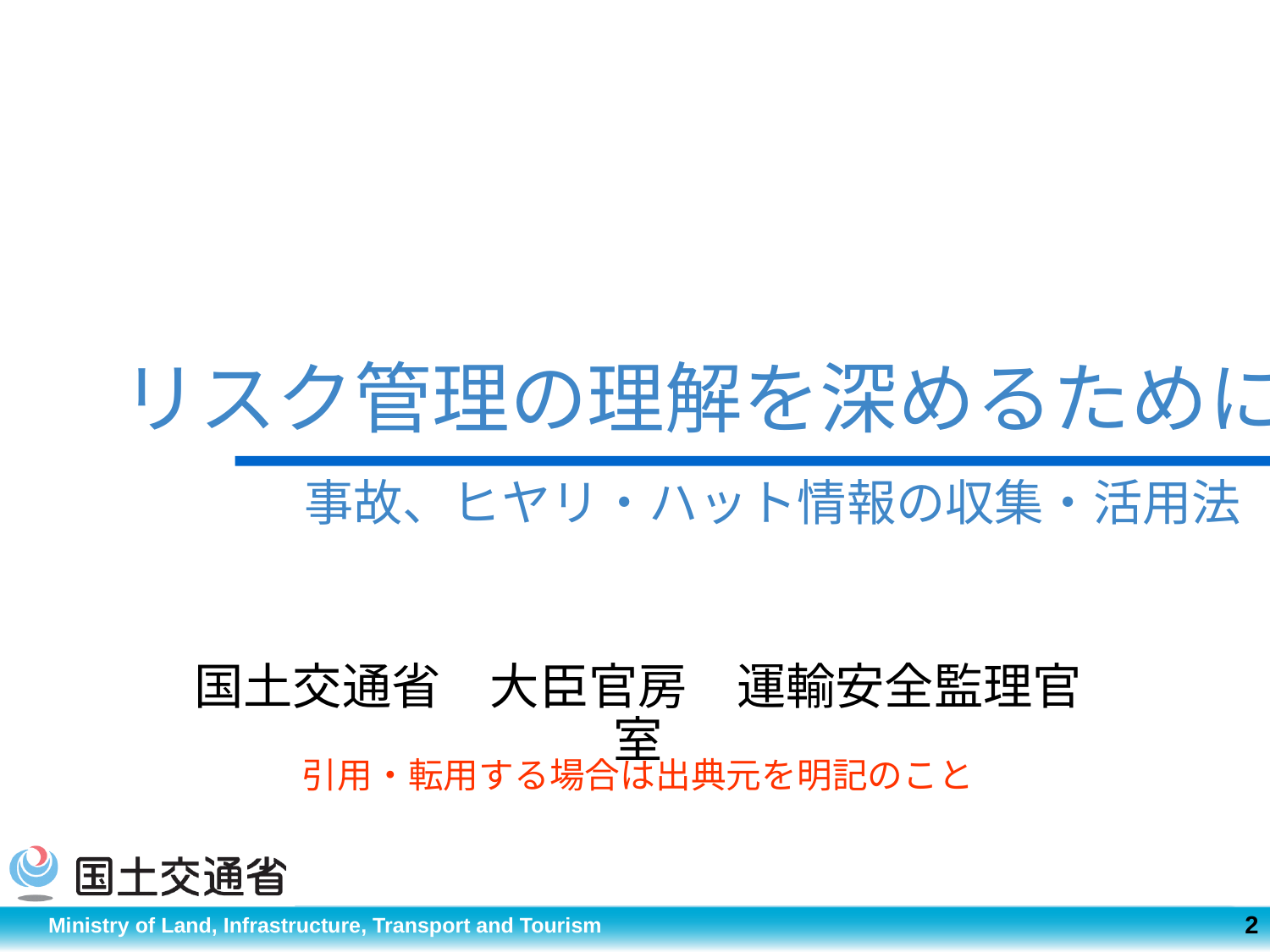

リスク管理の理解を深めるために
# 事故、ヒヤリ・ハット情報の収集・活用法
国土交通省　大臣官房　運輸安全監理官室
引用・転用する場合は出典元を明記のこと
2